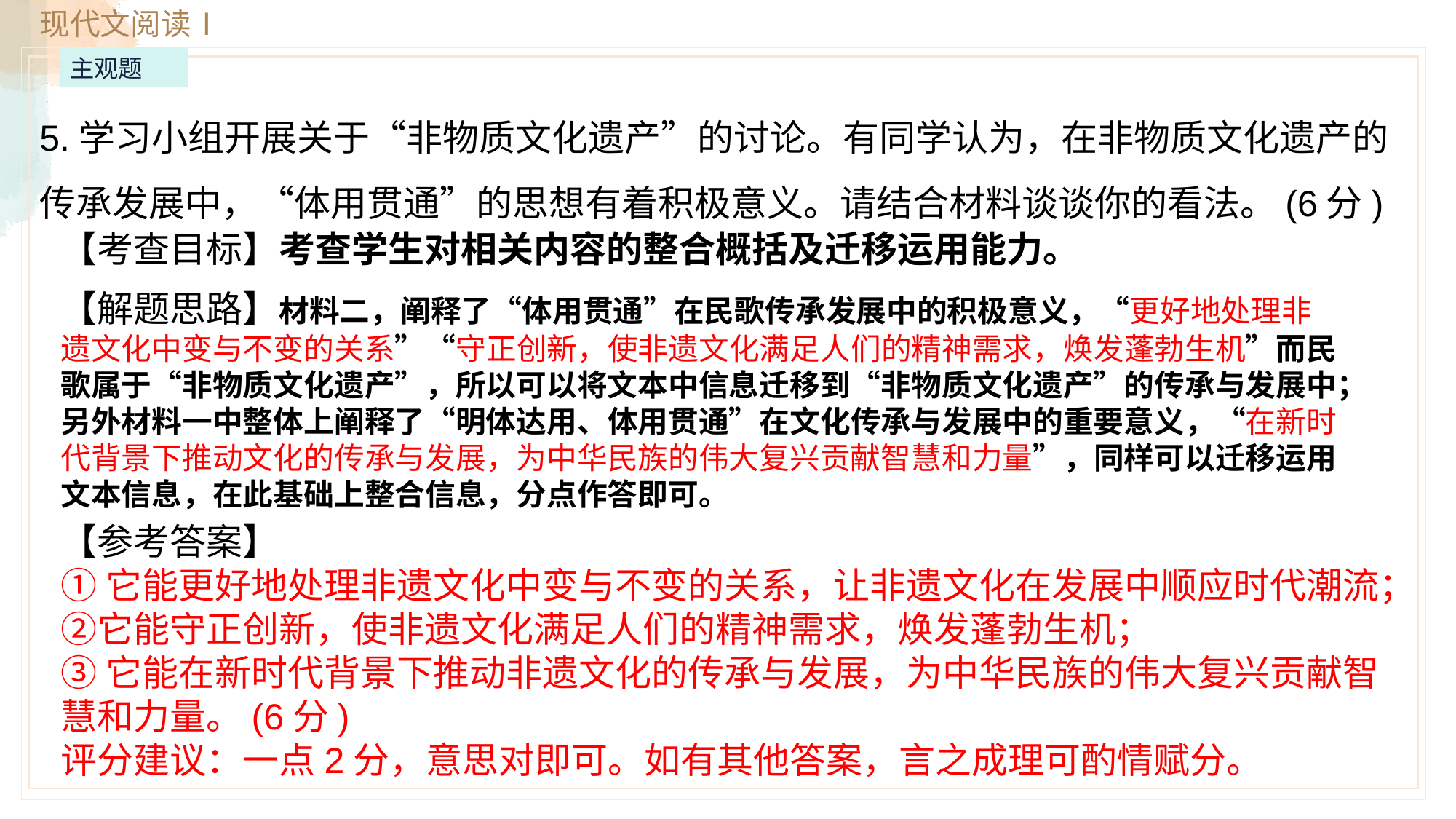

现代文阅读Ⅰ

主观题

5.学习小组开展关于“非物质文化遗产”的讨论。有同学认为，在非物质文化遗产的传承发展中，“体用贯通”的思想有着积极意义。请结合材料谈谈你的看法。(6分)

【考查目标】考查学生对相关内容的整合概括及迁移运用能力。
年度工作概述
【解题思路】材料二，阐释了“体用贯通”在民歌传承发展中的积极意义，“更好地处理非遗文化中变与不变的关系”“守正创新，使非遗文化满足人们的精神需求，焕发蓬勃生机”而民歌属于“非物质文化遗产”，所以可以将文本中信息迁移到“非物质文化遗产”的传承与发展中；另外材料一中整体上阐释了“明体达用、体用贯通”在文化传承与发展中的重要意义，“在新时代背景下推动文化的传承与发展，为中华民族的伟大复兴贡献智慧和力量”，同样可以迁移运用文本信息，在此基础上整合信息，分点作答即可。
您的内容打在这里，或者通过复制您的文本后，在此框中选择粘贴，并选择只保留文字，建议使用微软雅黑字体。您的内容打在这里，或者通过复制您的文本后，在此框中选择粘贴，并选择只保留文字，建议使用微软雅黑字体。
【参考答案】
①它能更好地处理非遗文化中变与不变的关系，让非遗文化在发展中顺应时代潮流；②它能守正创新，使非遗文化满足人们的精神需求，焕发蓬勃生机；
③它能在新时代背景下推动非遗文化的传承与发展，为中华民族的伟大复兴贡献智慧和力量。(6分)
评分建议：一点2分，意思对即可。如有其他答案，言之成理可酌情赋分。